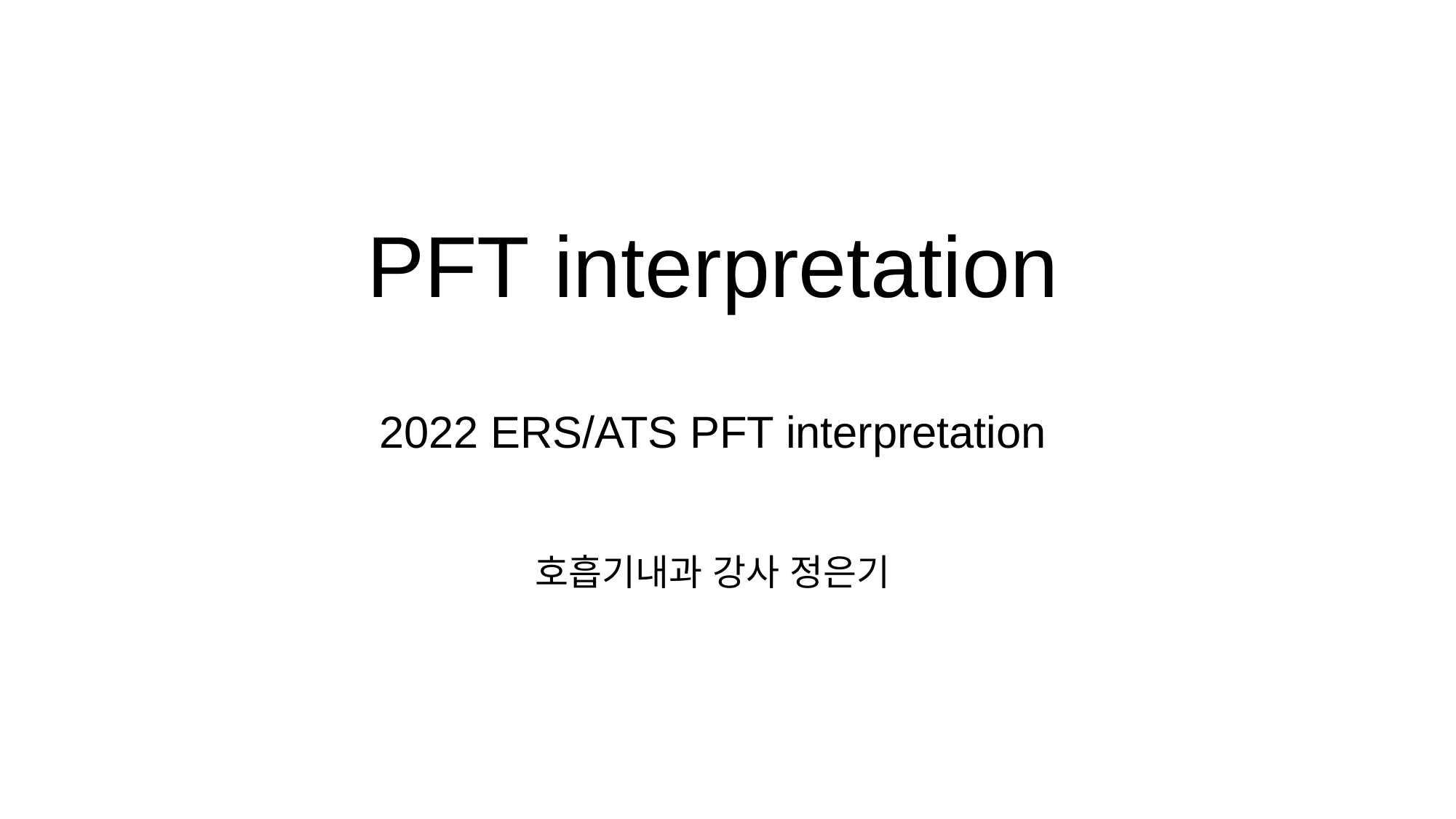

# PFT interpretation 2022 ERS/ATS PFT interpretation
호흡기내과 강사 정은기